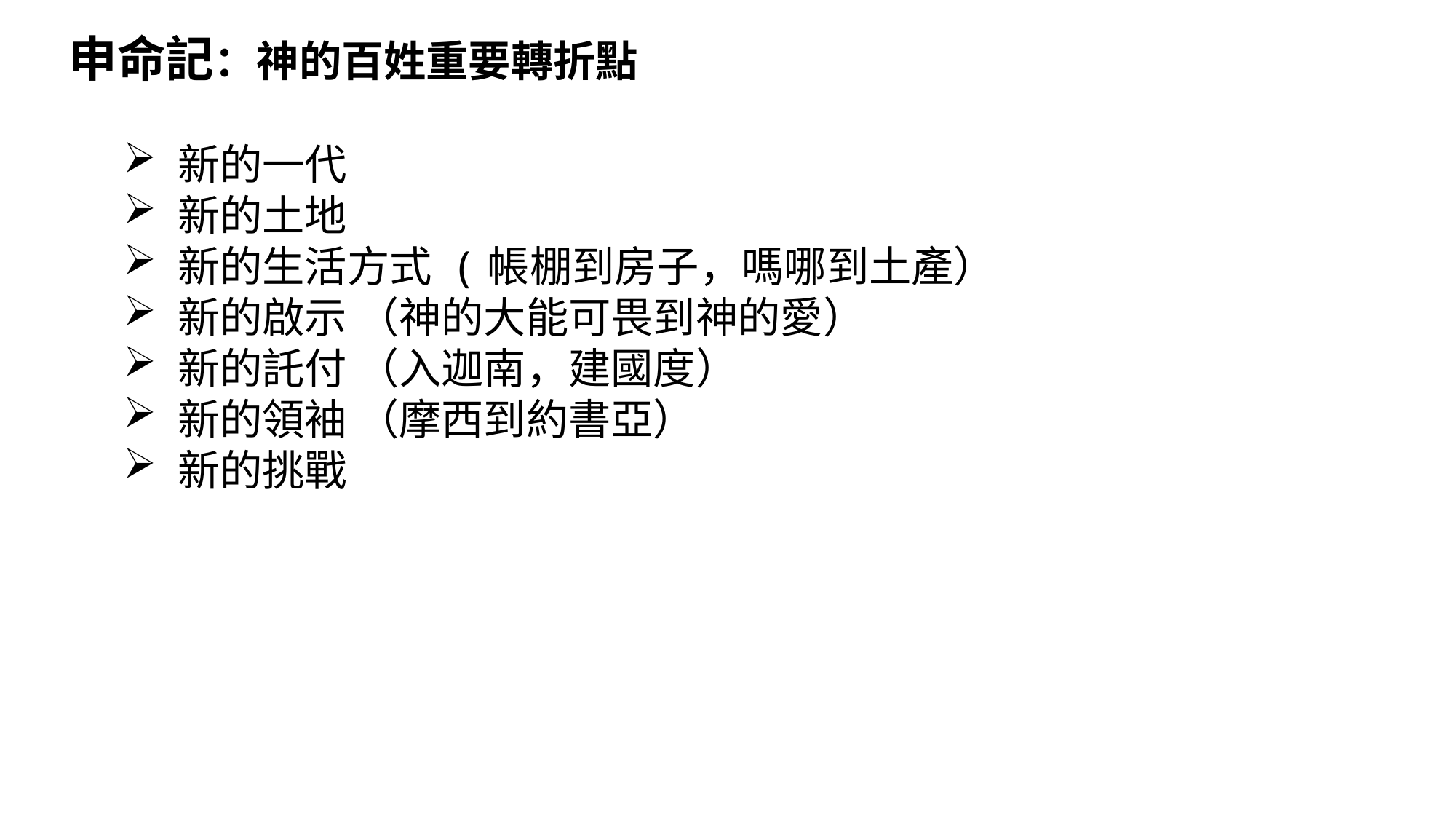

申命記：神的百姓重要轉折點

新的一代
新的土地
新的生活方式 (帳棚到房子，嗎哪到土產）
新的啟示 （神的大能可畏到神的愛）
新的託付 （入迦南，建國度）
新的領袖 （摩西到約書亞）
新的挑戰